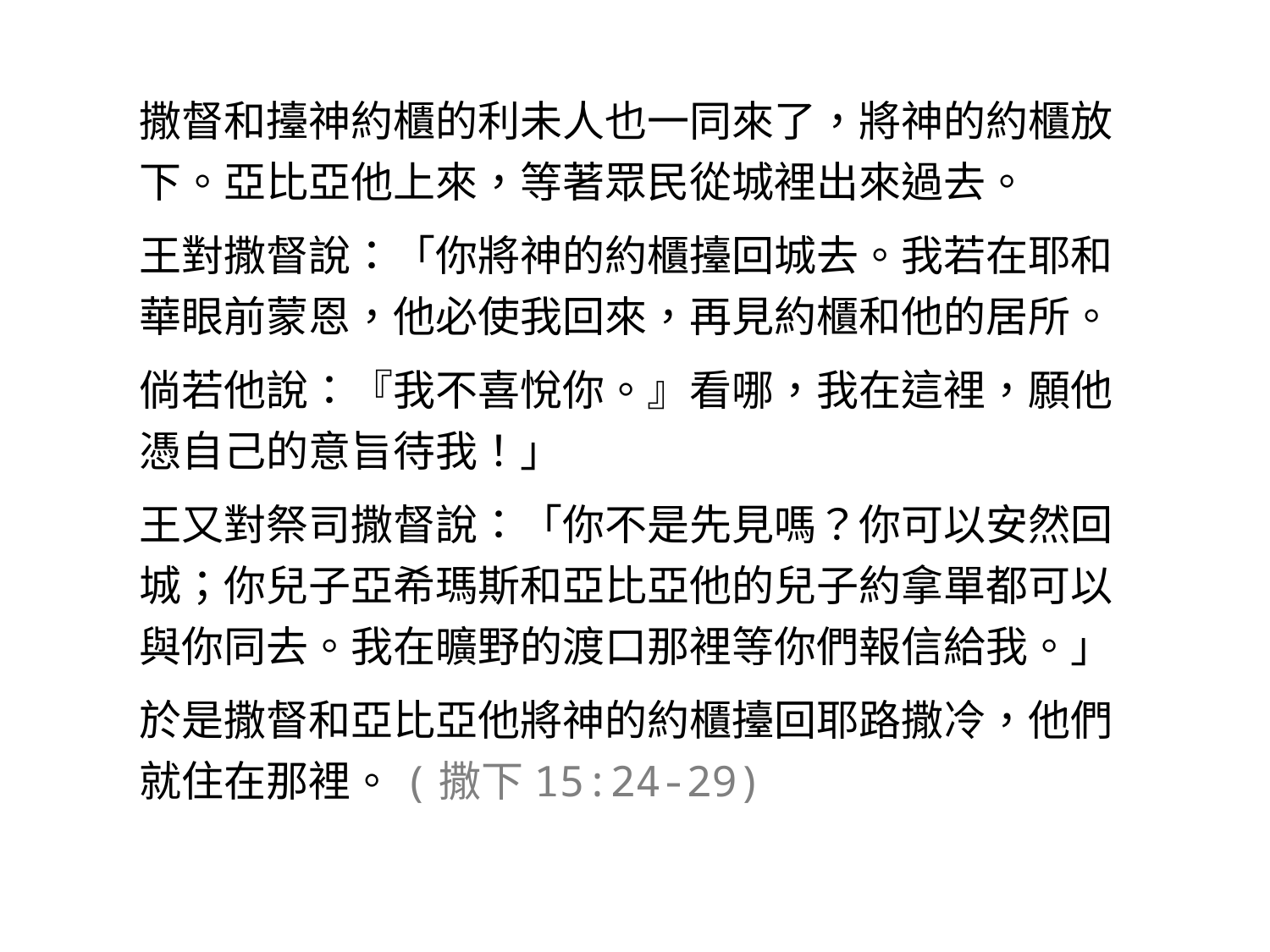

撒督和擡神約櫃的利未人也一同來了，將神的約櫃放下。亞比亞他上來，等著眾民從城裡出來過去。
王對撒督說：「你將神的約櫃擡回城去。我若在耶和華眼前蒙恩，他必使我回來，再見約櫃和他的居所。
倘若他說：『我不喜悅你。』看哪，我在這裡，願他憑自己的意旨待我！」
王又對祭司撒督說：「你不是先見嗎？你可以安然回城；你兒子亞希瑪斯和亞比亞他的兒子約拿單都可以與你同去。我在曠野的渡口那裡等你們報信給我。」
於是撒督和亞比亞他將神的約櫃擡回耶路撒冷，他們就住在那裡。(撒下15:24-29)